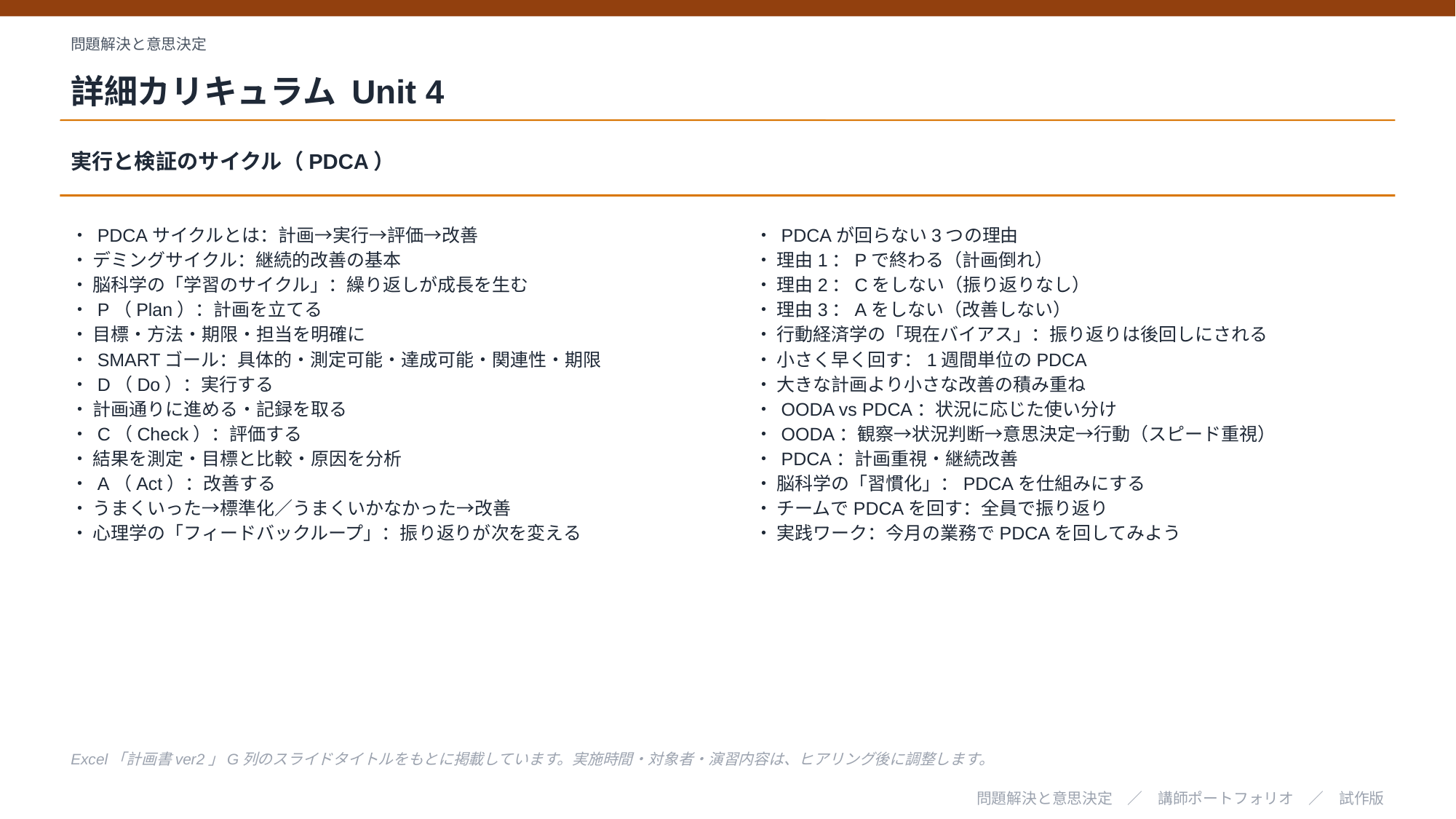

問題解決と意思決定
詳細カリキュラム Unit 4

実行と検証のサイクル（PDCA）

・ PDCAサイクルとは：計画→実行→評価→改善
・ デミングサイクル：継続的改善の基本
・ 脳科学の「学習のサイクル」：繰り返しが成長を生む
・ P（Plan）：計画を立てる
・ 目標・方法・期限・担当を明確に
・ SMARTゴール：具体的・測定可能・達成可能・関連性・期限
・ D（Do）：実行する
・ 計画通りに進める・記録を取る
・ C（Check）：評価する
・ 結果を測定・目標と比較・原因を分析
・ A（Act）：改善する
・ うまくいった→標準化／うまくいかなかった→改善
・ 心理学の「フィードバックループ」：振り返りが次を変える
・ PDCAが回らない3つの理由
・ 理由1：Pで終わる（計画倒れ）
・ 理由2：Cをしない（振り返りなし）
・ 理由3：Aをしない（改善しない）
・ 行動経済学の「現在バイアス」：振り返りは後回しにされる
・ 小さく早く回す：1週間単位のPDCA
・ 大きな計画より小さな改善の積み重ね
・ OODA vs PDCA：状況に応じた使い分け
・ OODA：観察→状況判断→意思決定→行動（スピード重視）
・ PDCA：計画重視・継続改善
・ 脳科学の「習慣化」：PDCAを仕組みにする
・ チームでPDCAを回す：全員で振り返り
・ 実践ワーク：今月の業務でPDCAを回してみよう
Excel「計画書ver2」G列のスライドタイトルをもとに掲載しています。実施時間・対象者・演習内容は、ヒアリング後に調整します。
問題解決と意思決定　／　講師ポートフォリオ　／　試作版